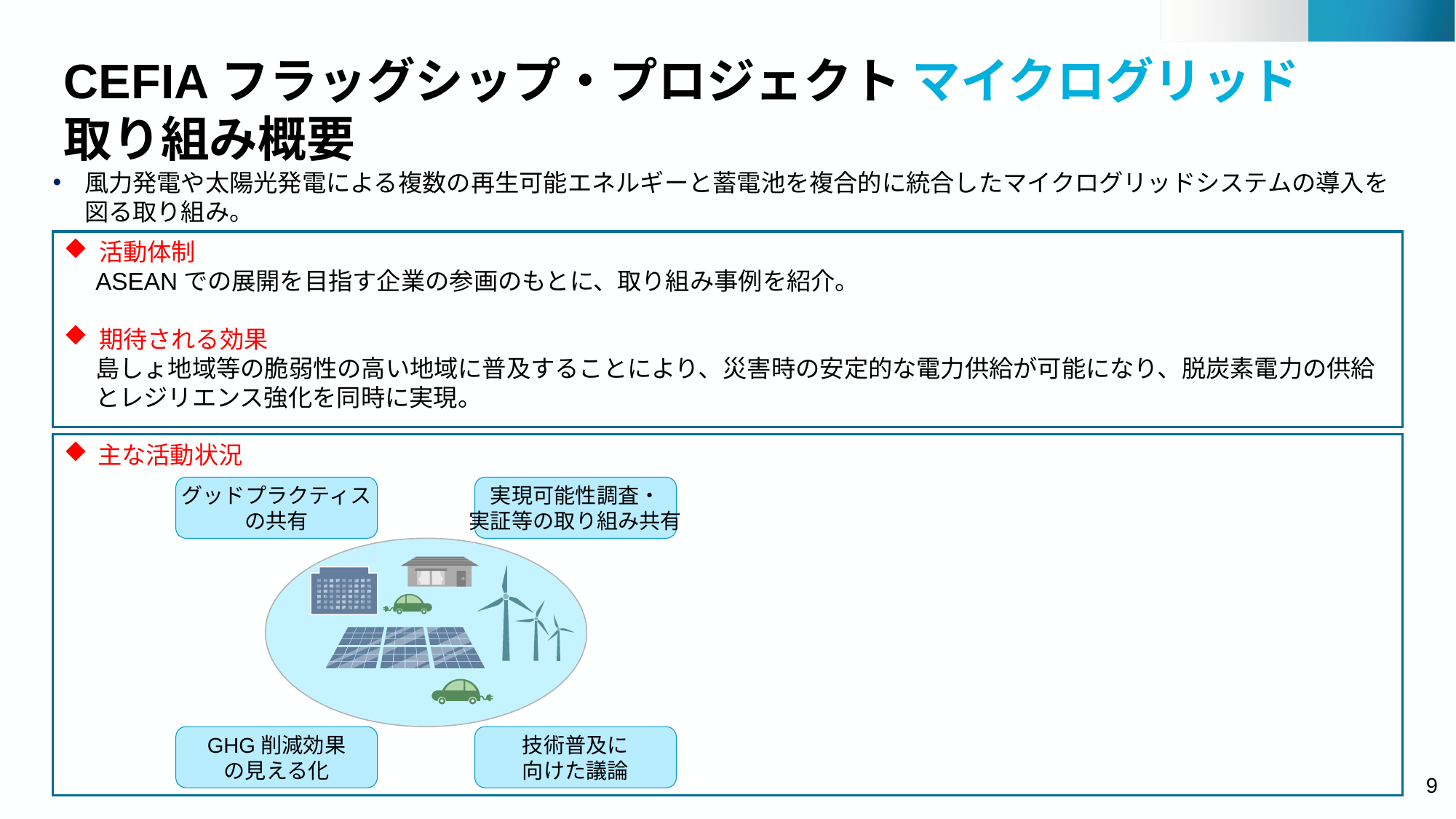

# CEFIAフラッグシップ・プロジェクト マイクログリッド 取り組み概要
風力発電や太陽光発電による複数の再生可能エネルギーと蓄電池を複合的に統合したマイクログリッドシステムの導入を図る取り組み。
 活動体制
ASEANでの展開を目指す企業の参画のもとに、取り組み事例を紹介。

 期待される効果
島しょ地域等の脆弱性の高い地域に普及することにより、災害時の安定的な電力供給が可能になり、脱炭素電力の供給とレジリエンス強化を同時に実現。

主な活動状況
グッドプラクティス
の共有
実現可能性調査・
実証等の取り組み共有

GHG削減効果
の見える化
技術普及に
向けた議論
9